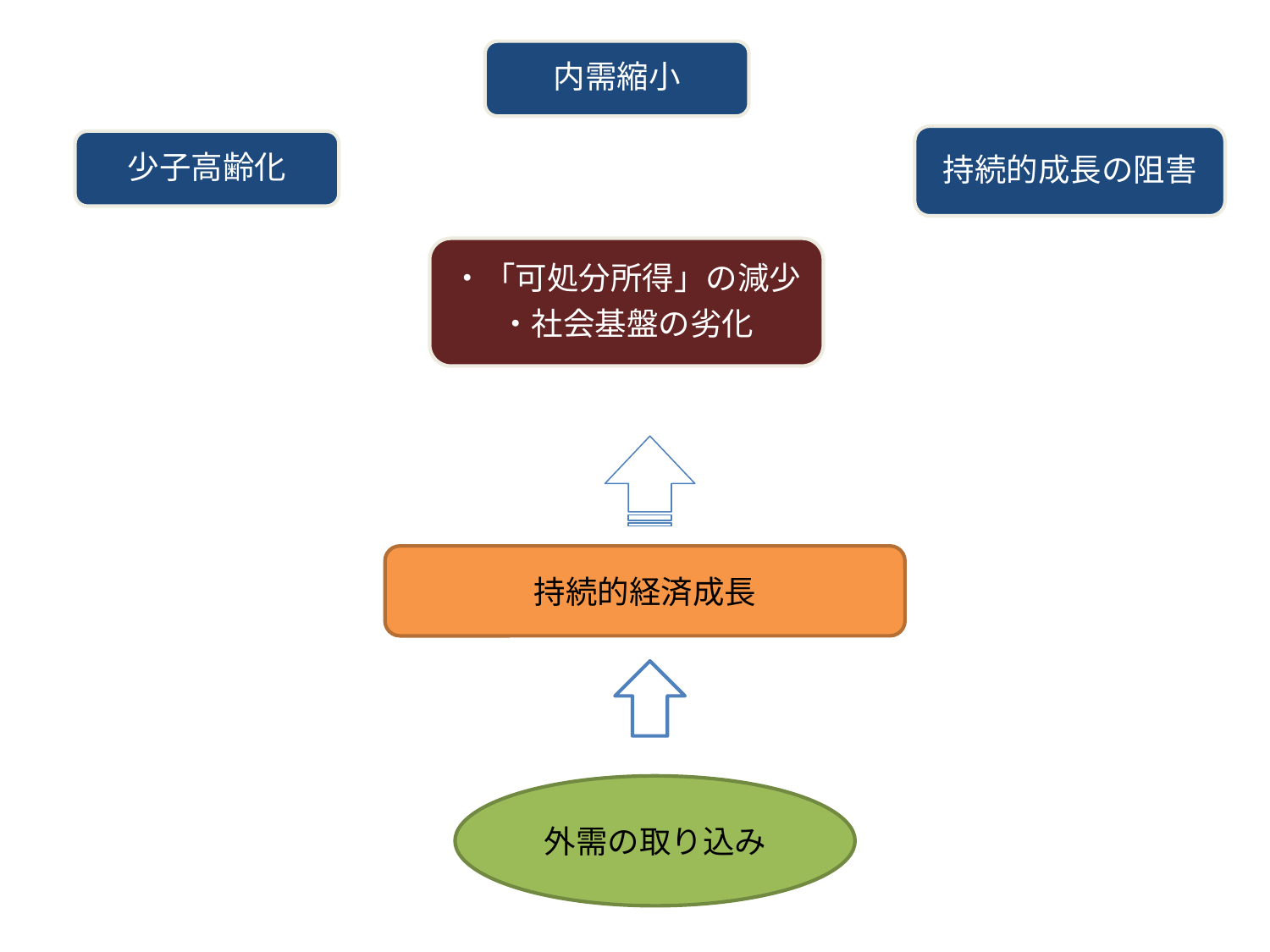

内需縮小
持続的成長の阻害
少子高齢化
・「可処分所得」の減少
・社会基盤の劣化

持続的経済成長

外需の取り込み